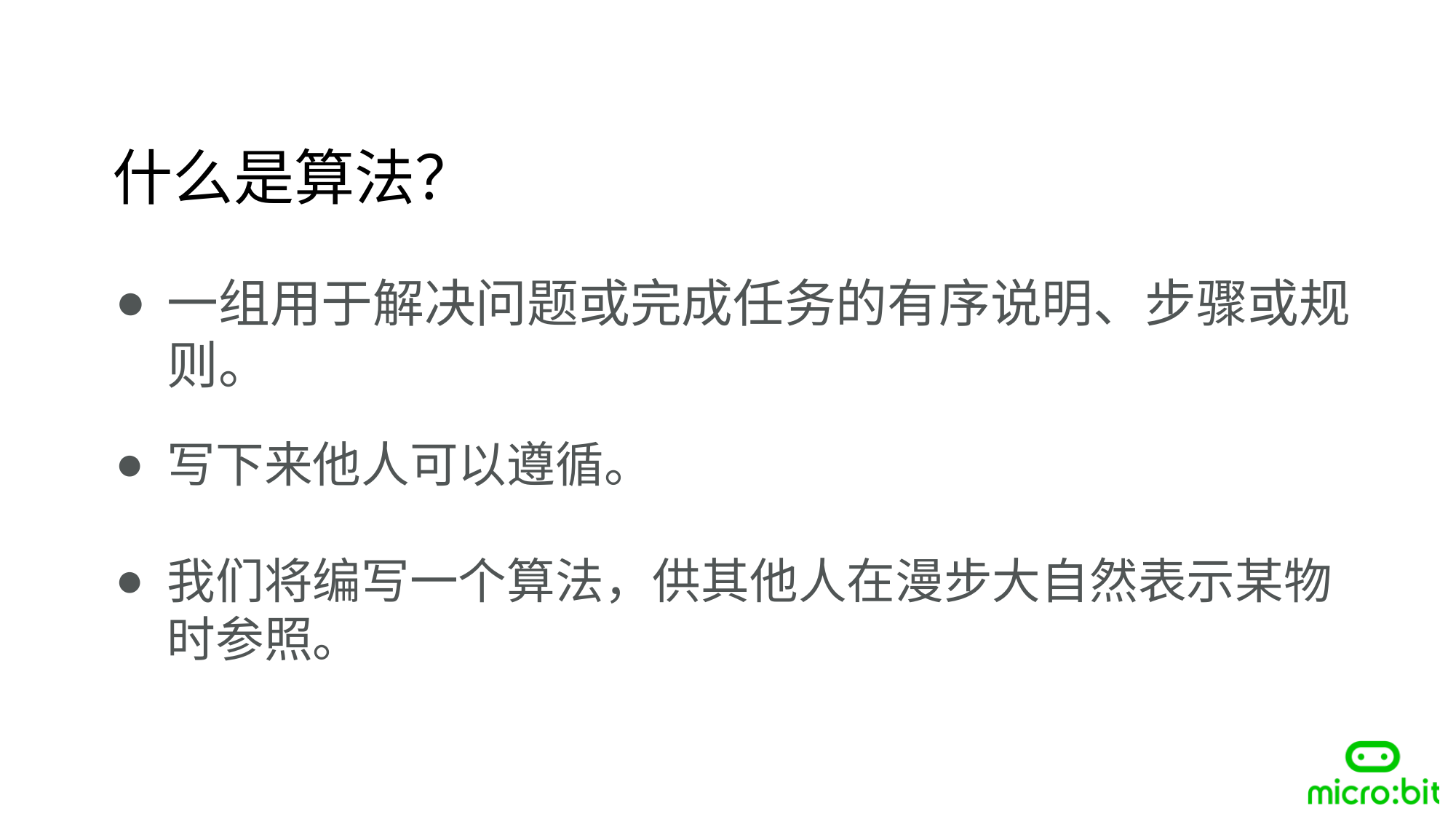

什么是算法？

一组用于解决问题或完成任务的有序说明、步骤或规则。

写下来他人可以遵循。

我们将编写一个算法，供其他人在漫步大自然表示某物时参照。